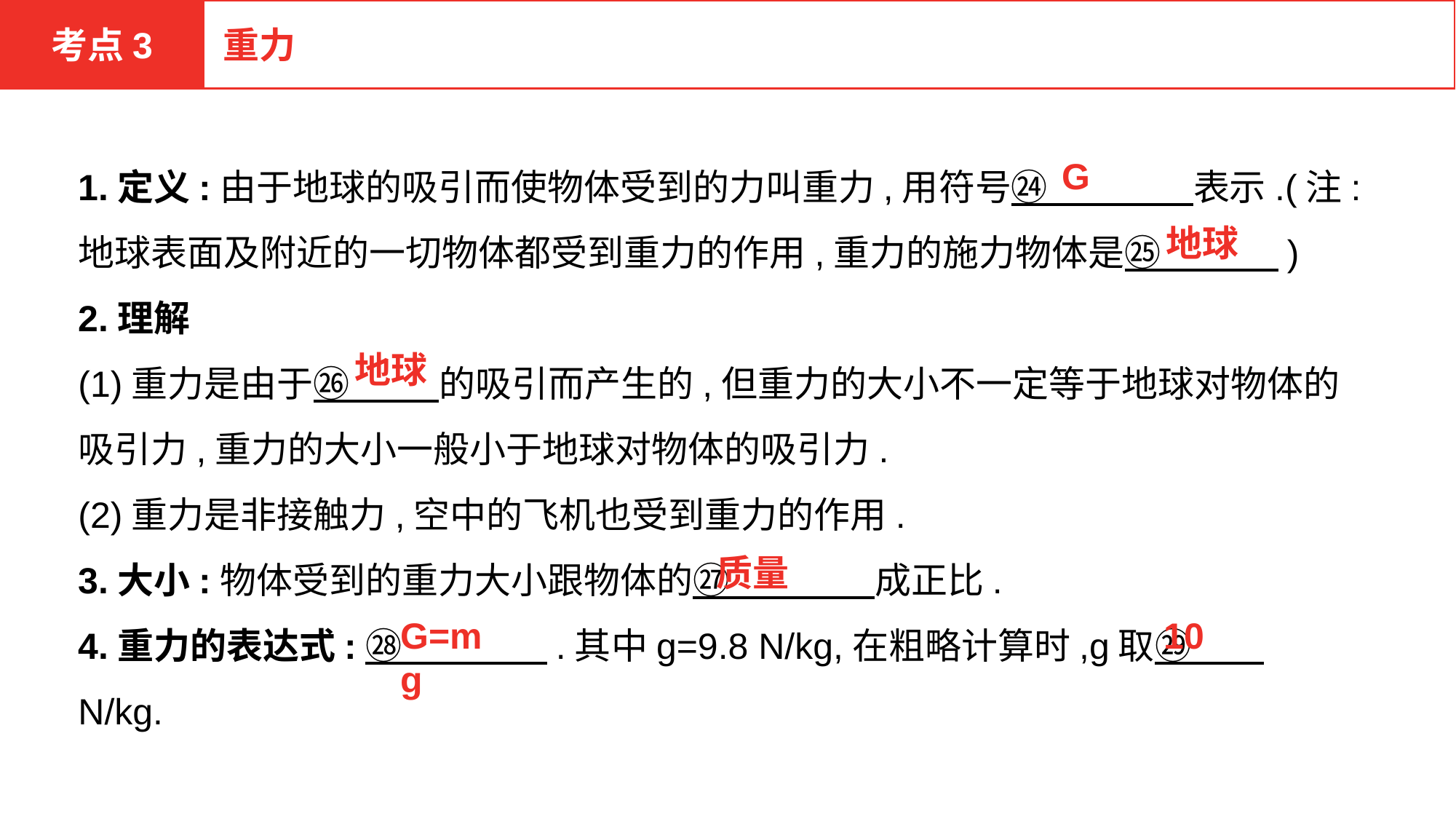

考点3
重力
1.定义:由于地球的吸引而使物体受到的力叫重力,用符号㉔　　　　表示.(注:地球表面及附近的一切物体都受到重力的作用,重力的施力物体是㉕　　　 )
2.理解
(1)重力是由于㉖　　  的吸引而产生的,但重力的大小不一定等于地球对物体的吸引力,重力的大小一般小于地球对物体的吸引力.
(2)重力是非接触力,空中的飞机也受到重力的作用.
3.大小:物体受到的重力大小跟物体的㉗　　　　成正比.
4.重力的表达式:㉘　　　　.其中g=9.8 N/kg,在粗略计算时,g取㉙　　 N/kg.
G
地球
地球
质量
10
G=mg